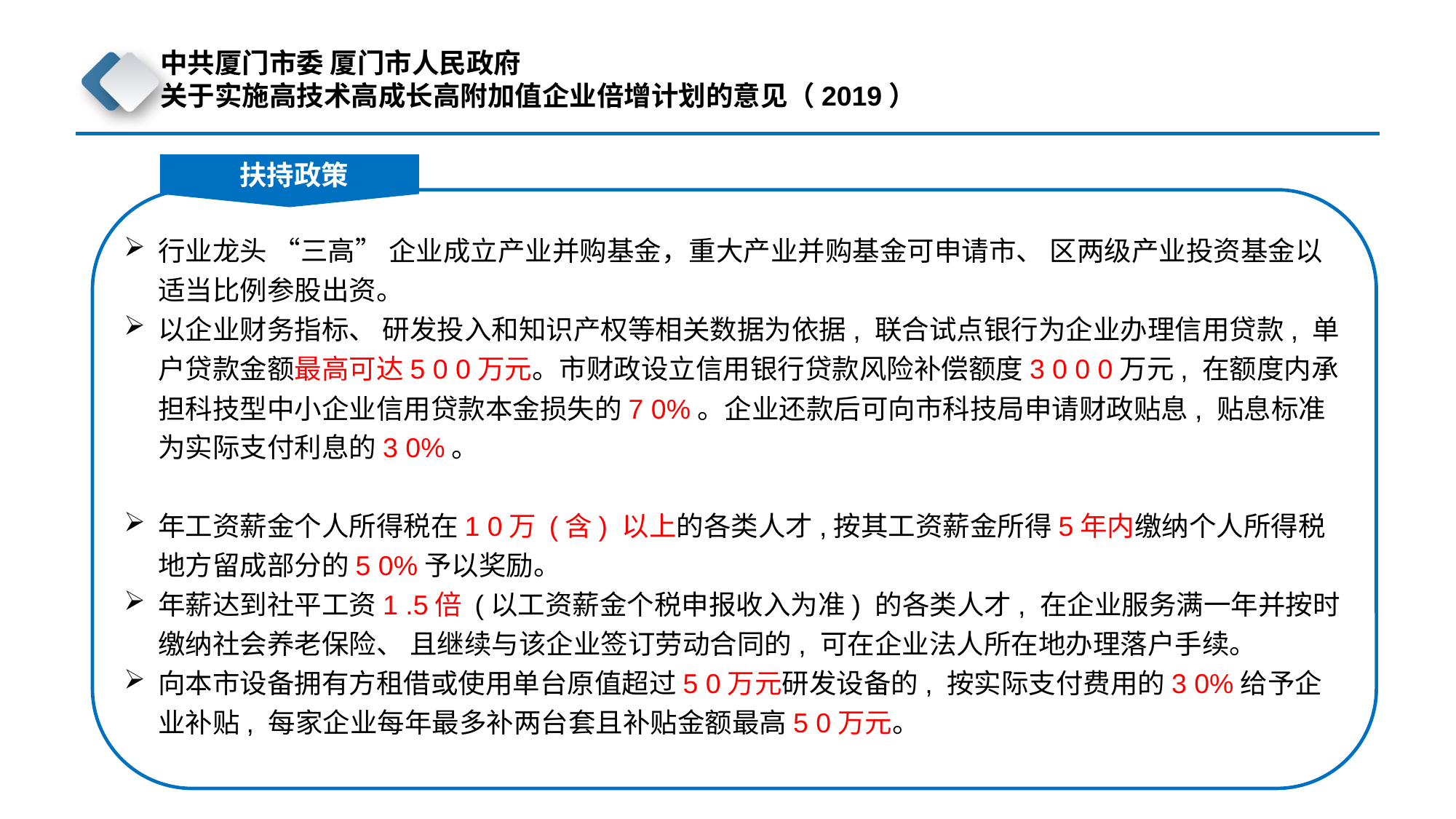

中共厦门市委 厦门市人民政府
关于实施高技术高成长高附加值企业倍增计划的意见（2019）

扶持政策

行业龙头 “三高” 企业成立产业并购基金，重大产业并购基金可申请市、 区两级产业投资基金以适当比例参股出资。
以企业财务指标、 研发投入和知识产权等相关数据为依据, 联合试点银行为企业办理信用贷款, 单户贷款金额最高可达5 0 0万元。市财政设立信用银行贷款风险补偿额度3 0 0 0万元, 在额度内承担科技型中小企业信用贷款本金损失的7 0%。企业还款后可向市科技局申请财政贴息, 贴息标准为实际支付利息的3 0%。

年工资薪金个人所得税在1 0万 (含) 以上的各类人才,按其工资薪金所得5年内缴纳个人所得税地方留成部分的5 0%予以奖励。
年薪达到社平工资1 .5倍 (以工资薪金个税申报收入为准) 的各类人才, 在企业服务满一年并按时缴纳社会养老保险、 且继续与该企业签订劳动合同的, 可在企业法人所在地办理落户手续。
向本市设备拥有方租借或使用单台原值超过5 0万元研发设备的, 按实际支付费用的3 0%给予企业补贴, 每家企业每年最多补两台套且补贴金额最高5 0万元。